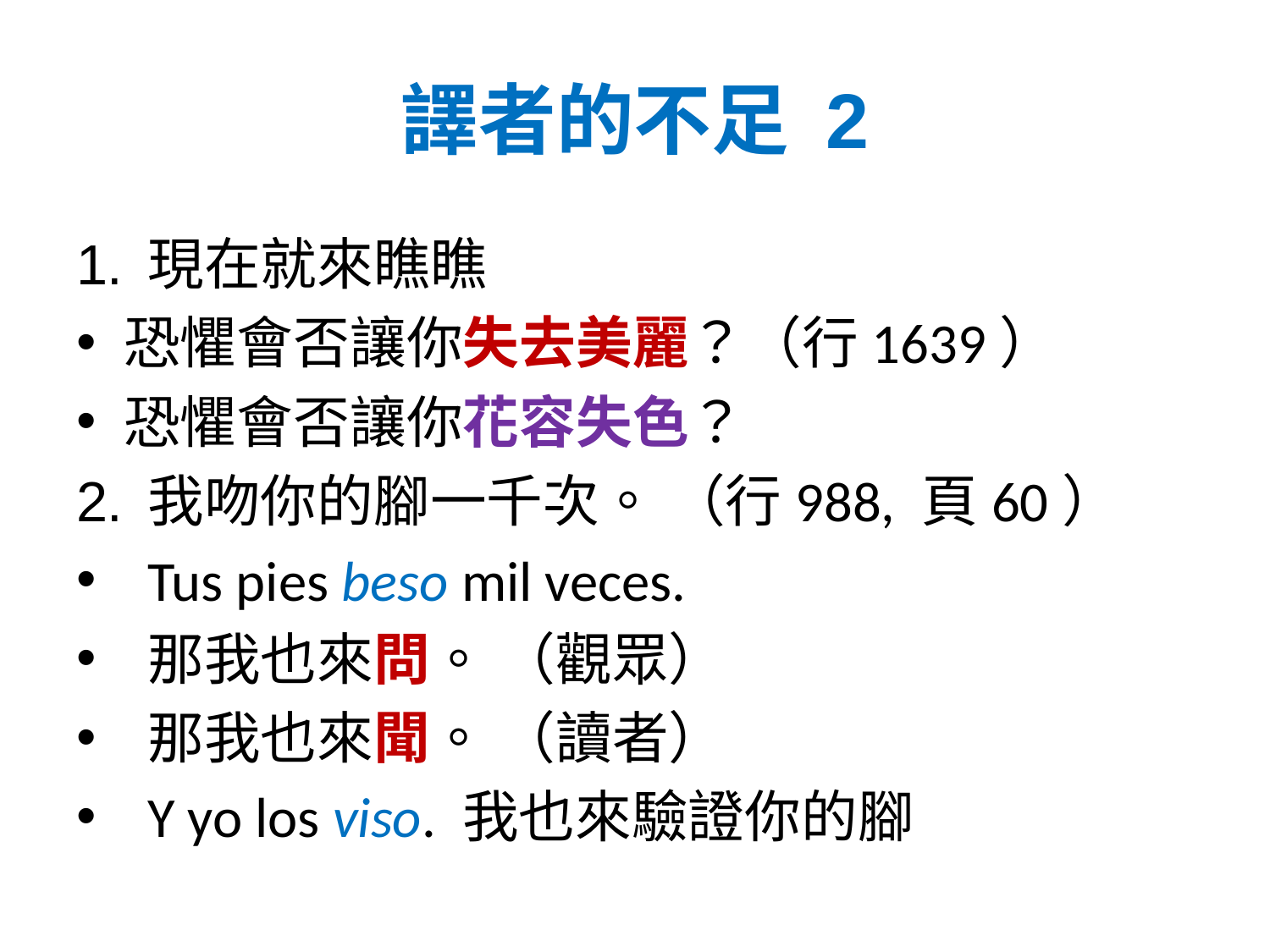

# 譯者的不足 2
現在就來瞧瞧
恐懼會否讓你失去美麗？（行1639）
恐懼會否讓你花容失色？
我吻你的腳一千次。 （行988, 頁60）
Tus pies beso mil veces.
那我也來問。 （觀眾）
那我也來聞。 （讀者）
Y yo los viso. 我也來驗證你的腳